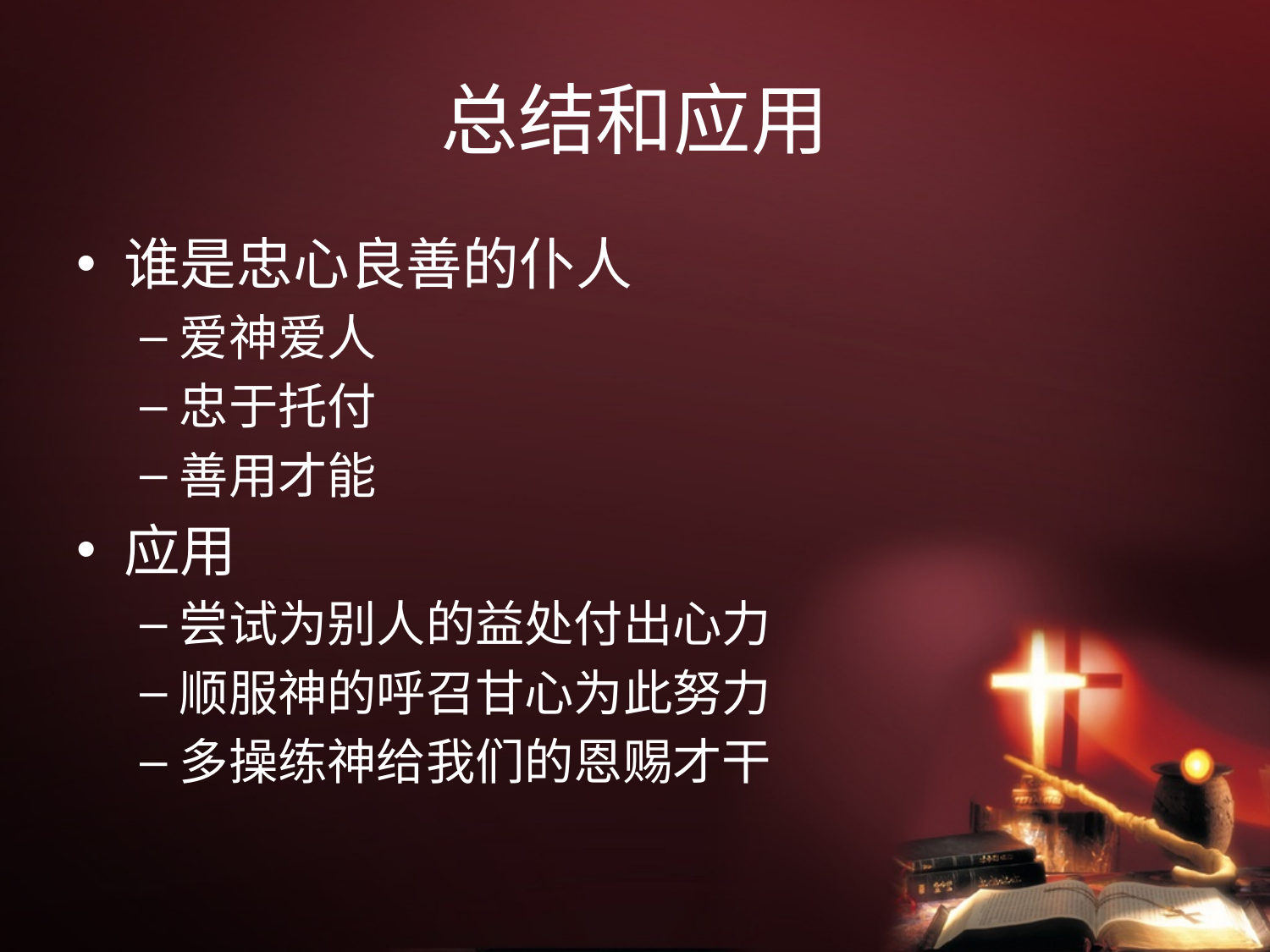

# 总结和应用
谁是忠心良善的仆人
爱神爱人
忠于托付
善用才能
应用
尝试为别人的益处付出心力
顺服神的呼召甘心为此努力
多操练神给我们的恩赐才干